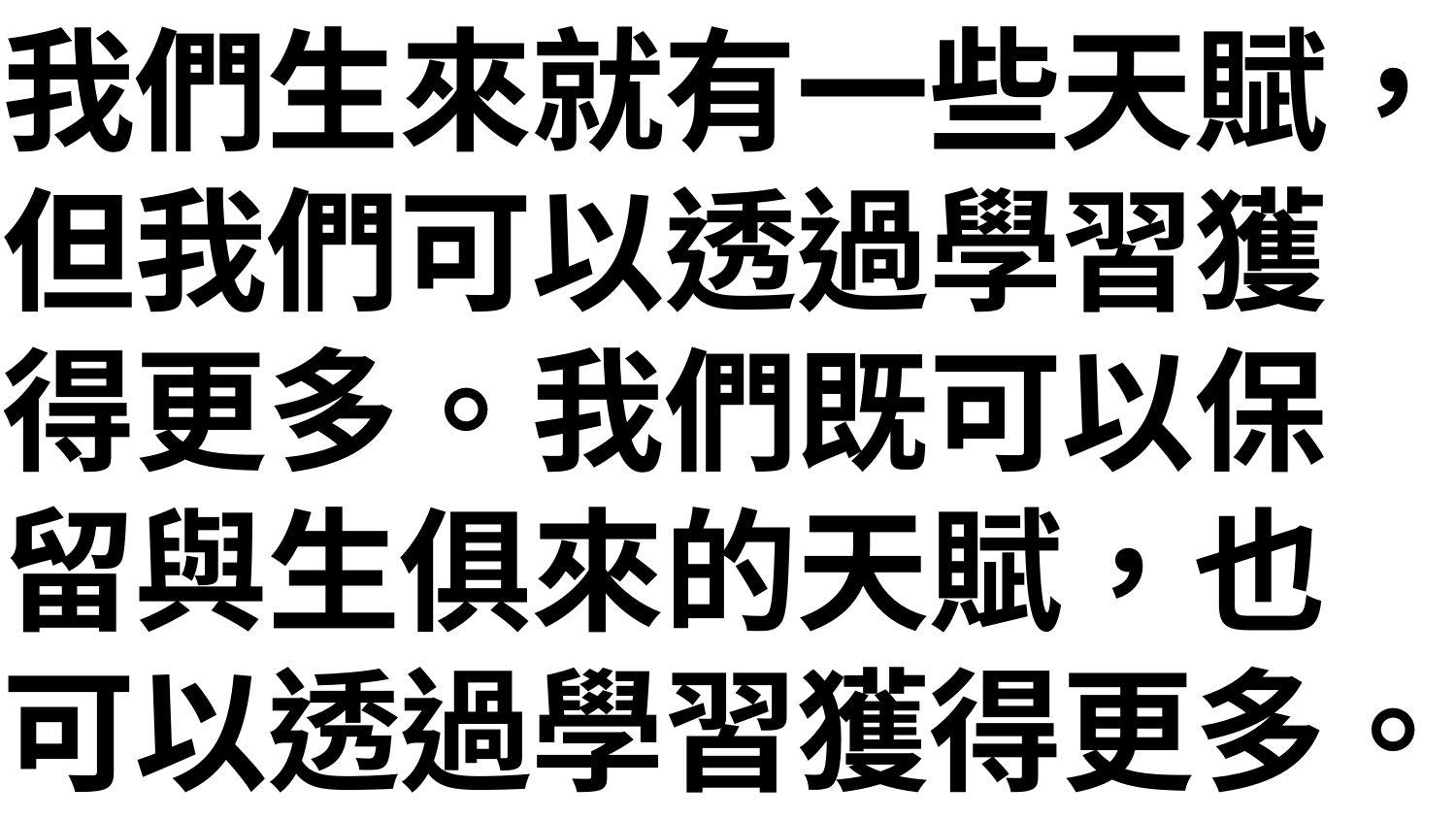

我們生來就有一些天賦，但我們可以透過學習獲得更多。我們既可以保留與生俱來的天賦，也可以透過學習獲得更多。